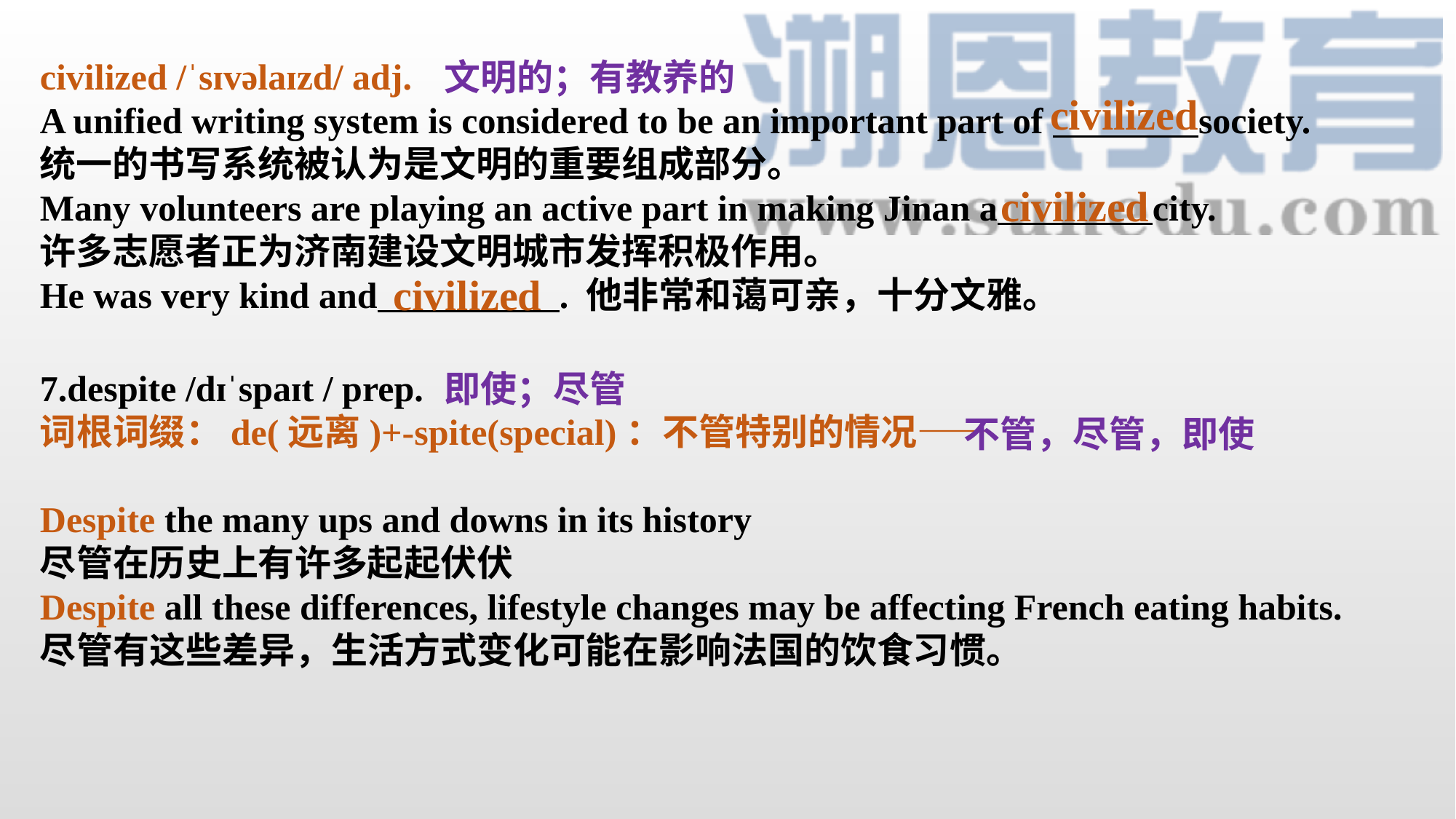

civilized /ˈsɪvəlaɪzd/ adj.
A unified writing system is considered to be an important part of                 society.
统一的书写系统被认为是文明的重要组成部分。
Many volunteers are playing an active part in making Jinan a                 city.
许多志愿者正为济南建设文明城市发挥积极作用。
He was very kind and                    . 他非常和蔼可亲，十分文雅。
 文明的；有教养的
civilized
civilized
civilized
7.despite /dɪˈspaɪt / prep.
词根词缀：de(远离)+-spite(special)：不管特别的情况——

Despite the many ups and downs in its history
尽管在历史上有许多起起伏伏
Despite all these differences, lifestyle changes may be affecting French eating habits.
尽管有这些差异，生活方式变化可能在影响法国的饮食习惯。
 即使；尽管
不管，尽管，即使